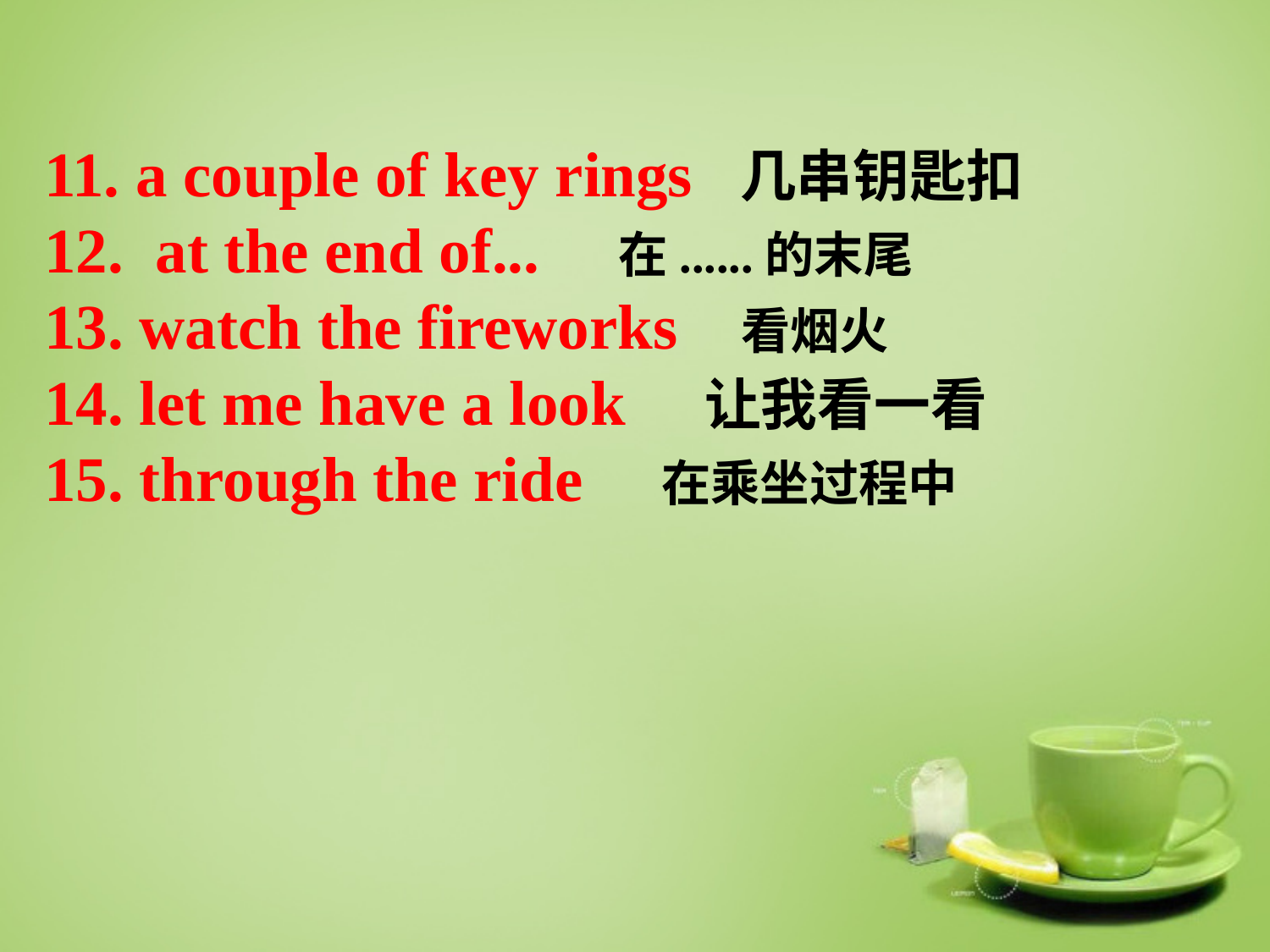

11. a couple of key rings  几串钥匙扣
12.  at the end of...    在......的末尾
13. watch the fireworks   看烟火
14. let me have a look    让我看一看
15. through the ride    在乘坐过程中